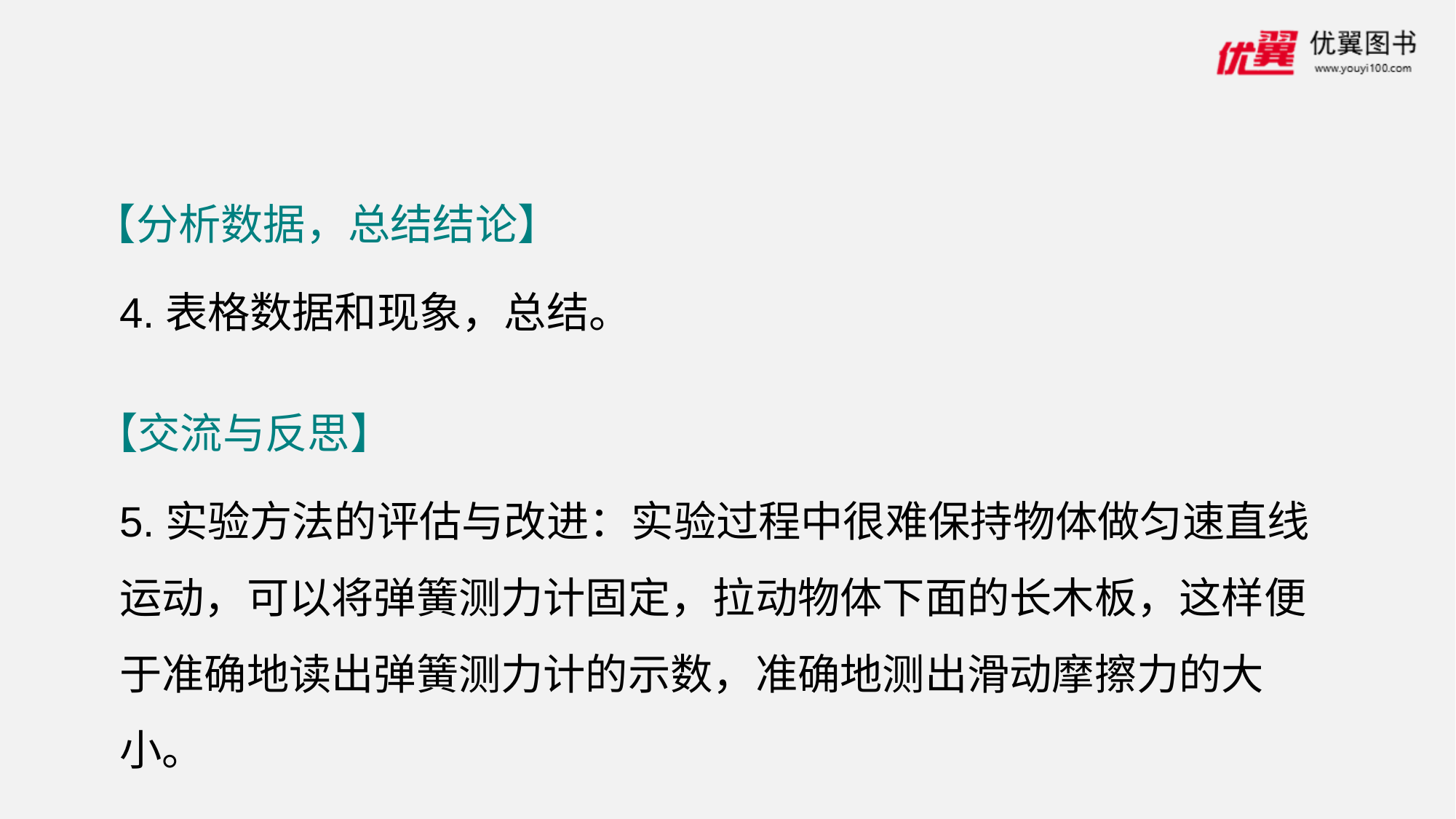

【分析数据，总结结论】
4.表格数据和现象，总结。
【交流与反思】
5.实验方法的评估与改进：实验过程中很难保持物体做匀速直线运动，可以将弹簧测力计固定，拉动物体下面的长木板，这样便于准确地读出弹簧测力计的示数，准确地测出滑动摩擦力的大小。